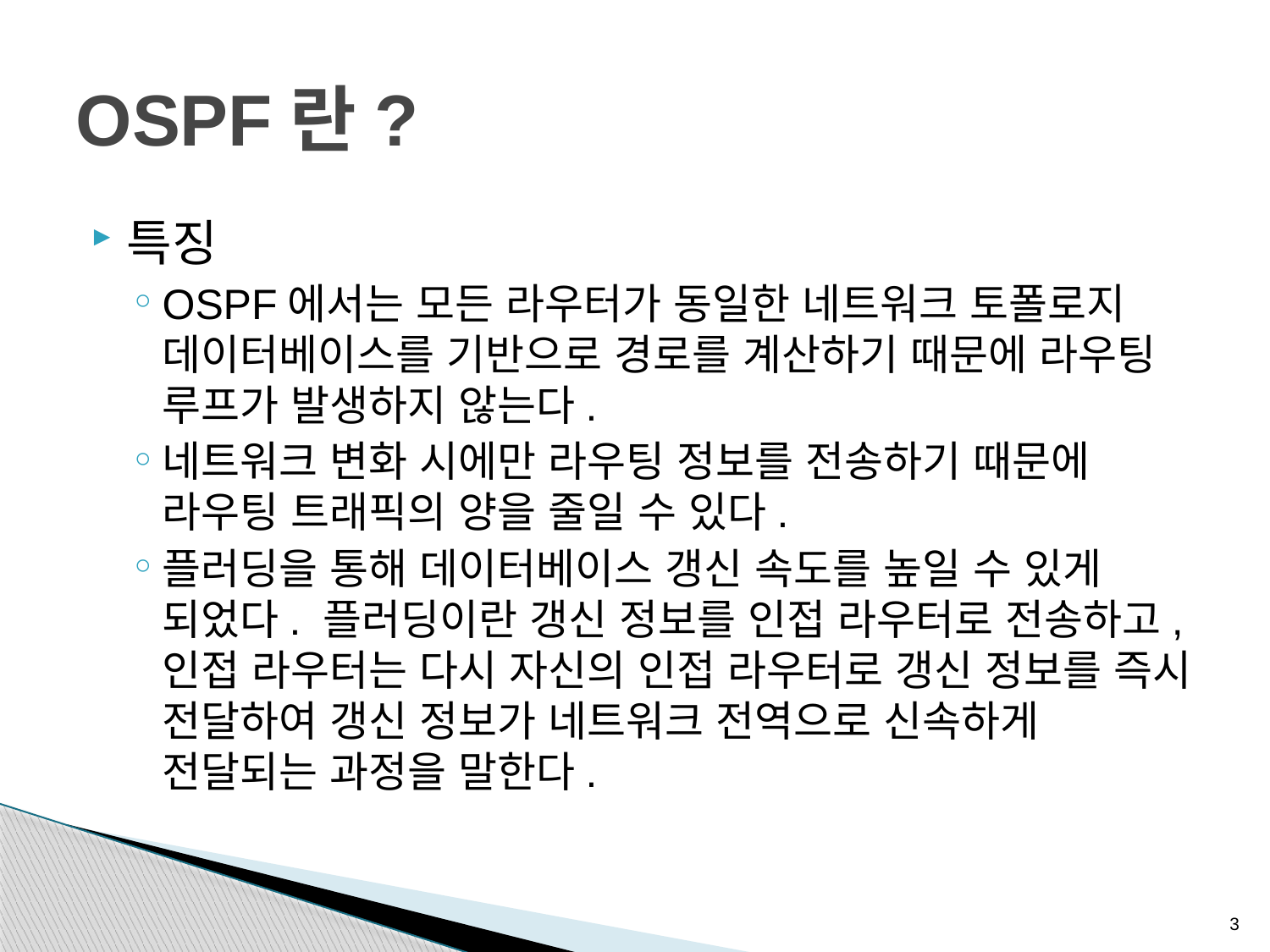

# OSPF란?
특징
OSPF에서는 모든 라우터가 동일한 네트워크 토폴로지 데이터베이스를 기반으로 경로를 계산하기 때문에 라우팅 루프가 발생하지 않는다.
네트워크 변화 시에만 라우팅 정보를 전송하기 때문에 라우팅 트래픽의 양을 줄일 수 있다.
플러딩을 통해 데이터베이스 갱신 속도를 높일 수 있게 되었다. 플러딩이란 갱신 정보를 인접 라우터로 전송하고, 인접 라우터는 다시 자신의 인접 라우터로 갱신 정보를 즉시 전달하여 갱신 정보가 네트워크 전역으로 신속하게 전달되는 과정을 말한다.

3